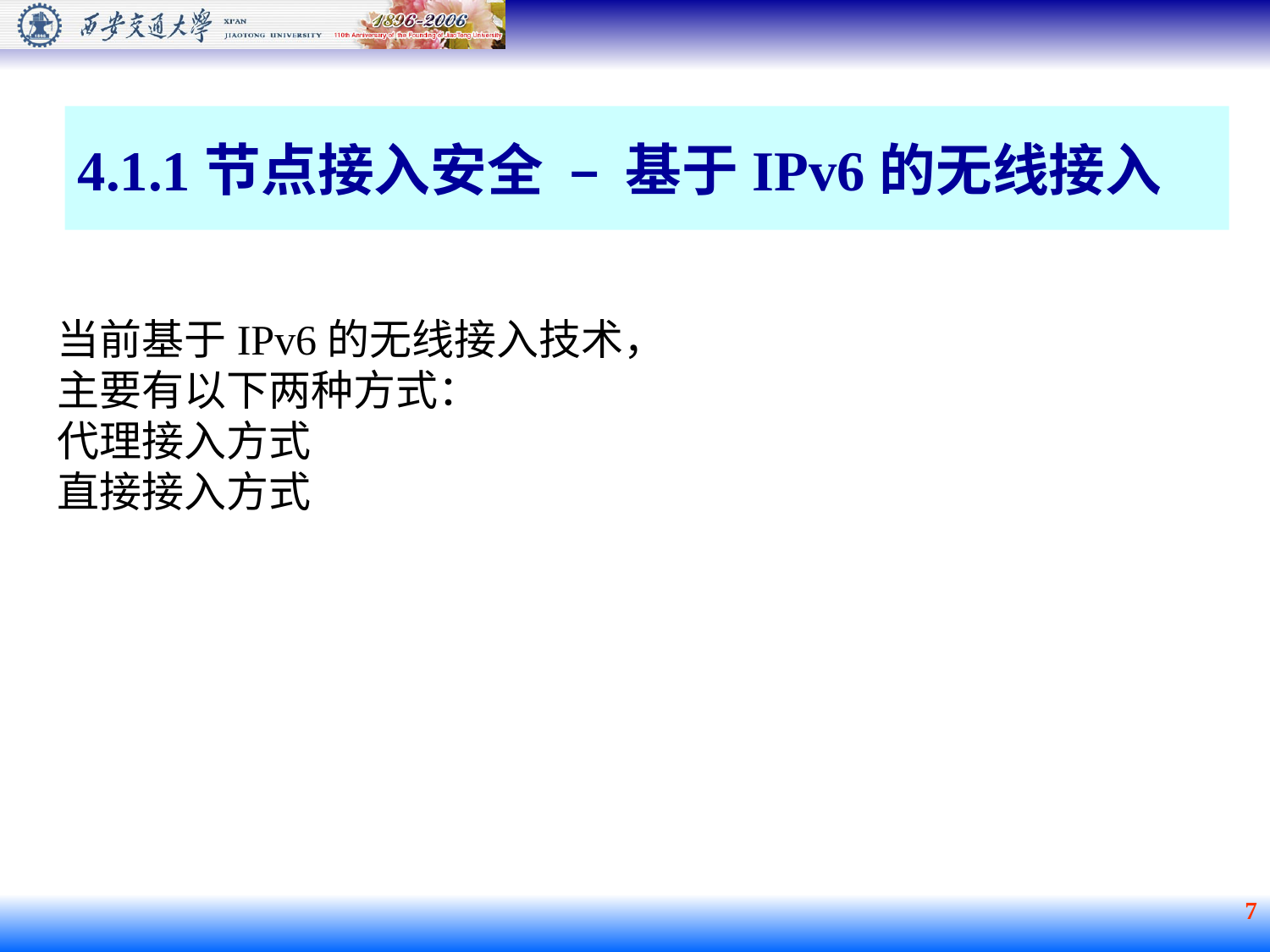

4.1.1节点接入安全  –  基于IPv6的无线接入

当前基于IPv6的无线接入技术，主要有以下两种方式：
代理接入方式
直接接入方式
 7